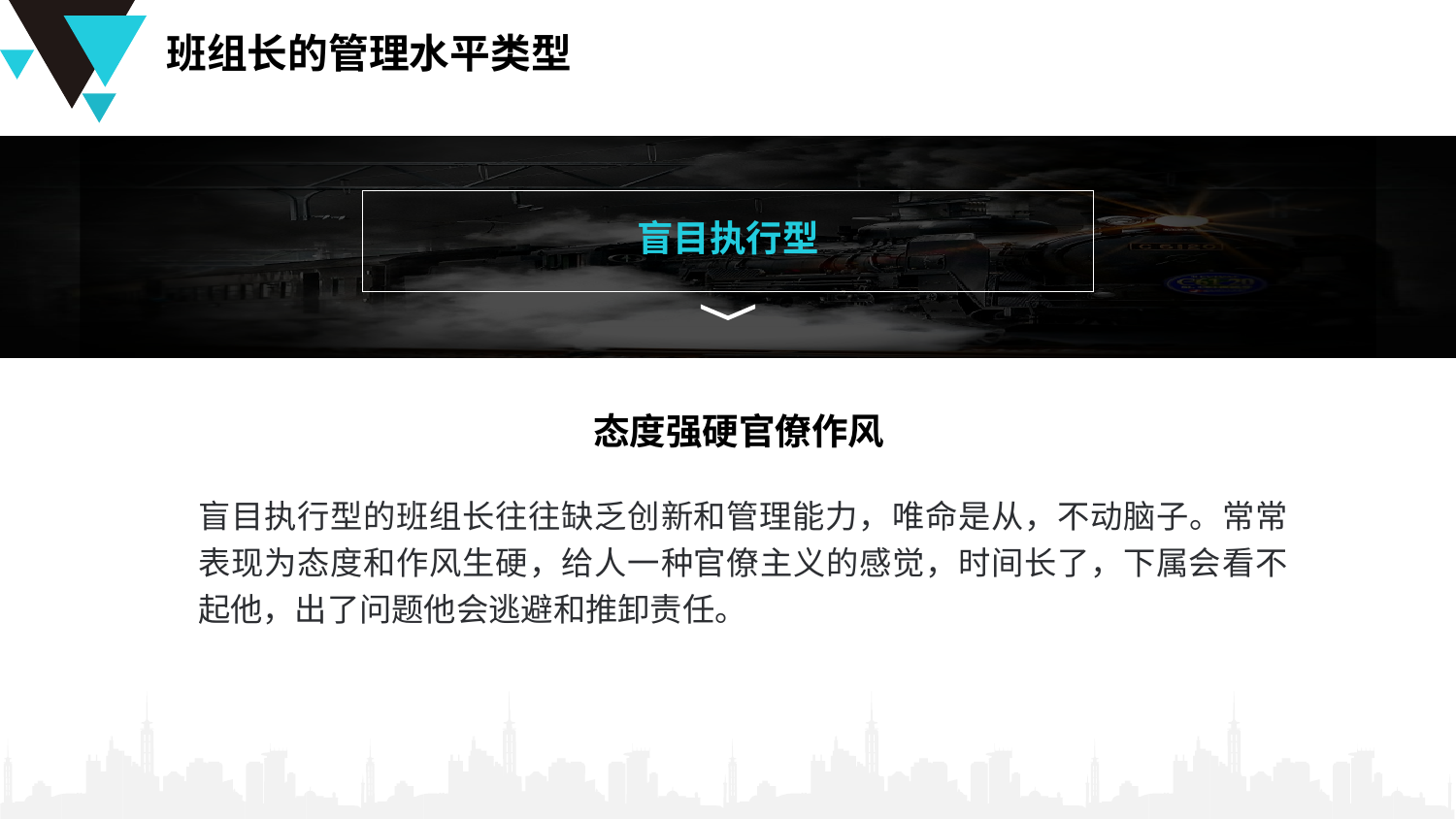

班组长的管理水平类型

盲目执行型
态度强硬官僚作风
盲目执行型的班组长往往缺乏创新和管理能力，唯命是从，不动脑子。常常表现为态度和作风生硬，给人一种官僚主义的感觉，时间长了，下属会看不起他，出了问题他会逃避和推卸责任。